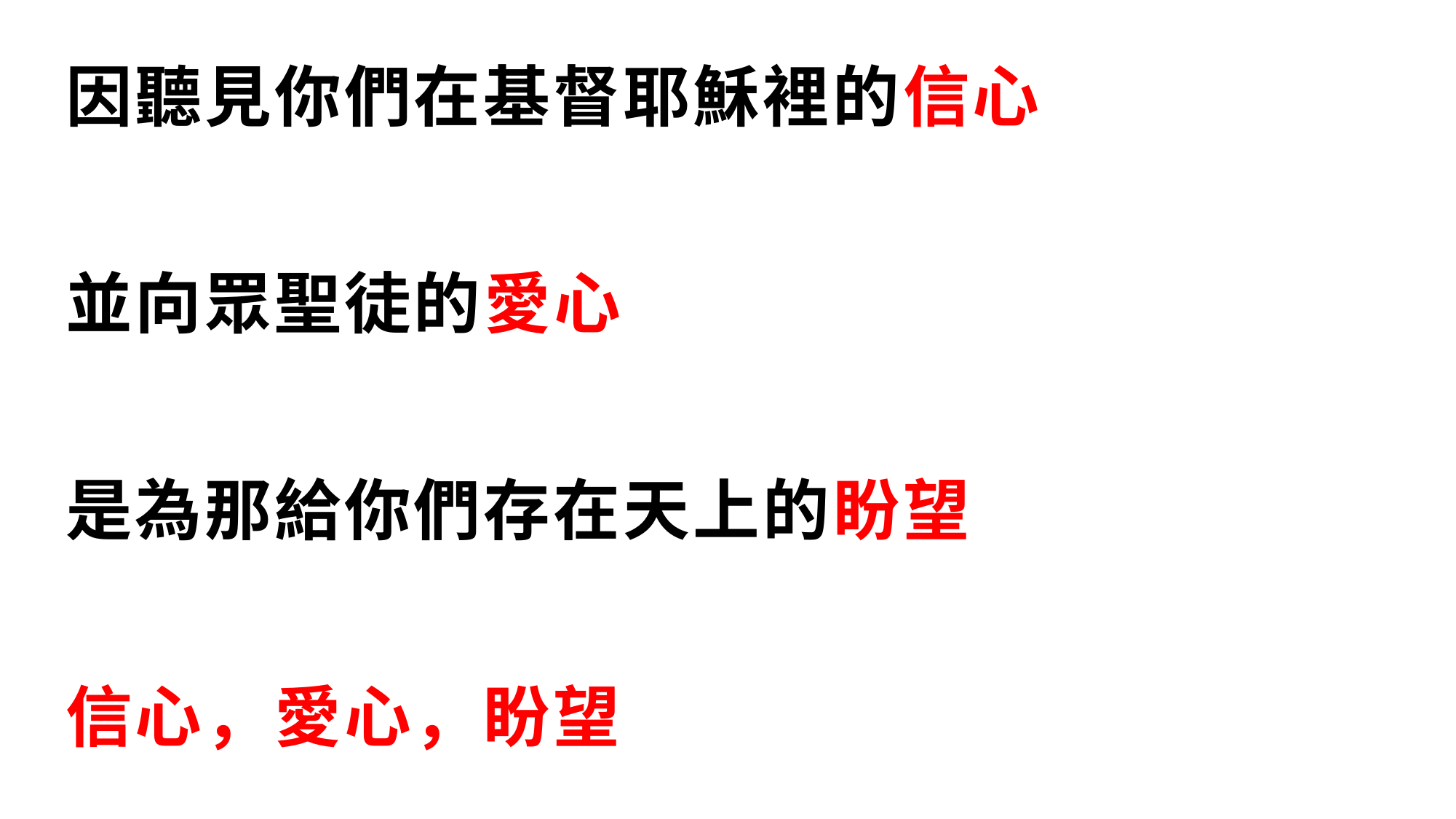

因聽見你們在基督耶穌裡的信心

並向眾聖徒的愛心

是為那給你們存在天上的盼望

信心，愛心，盼望